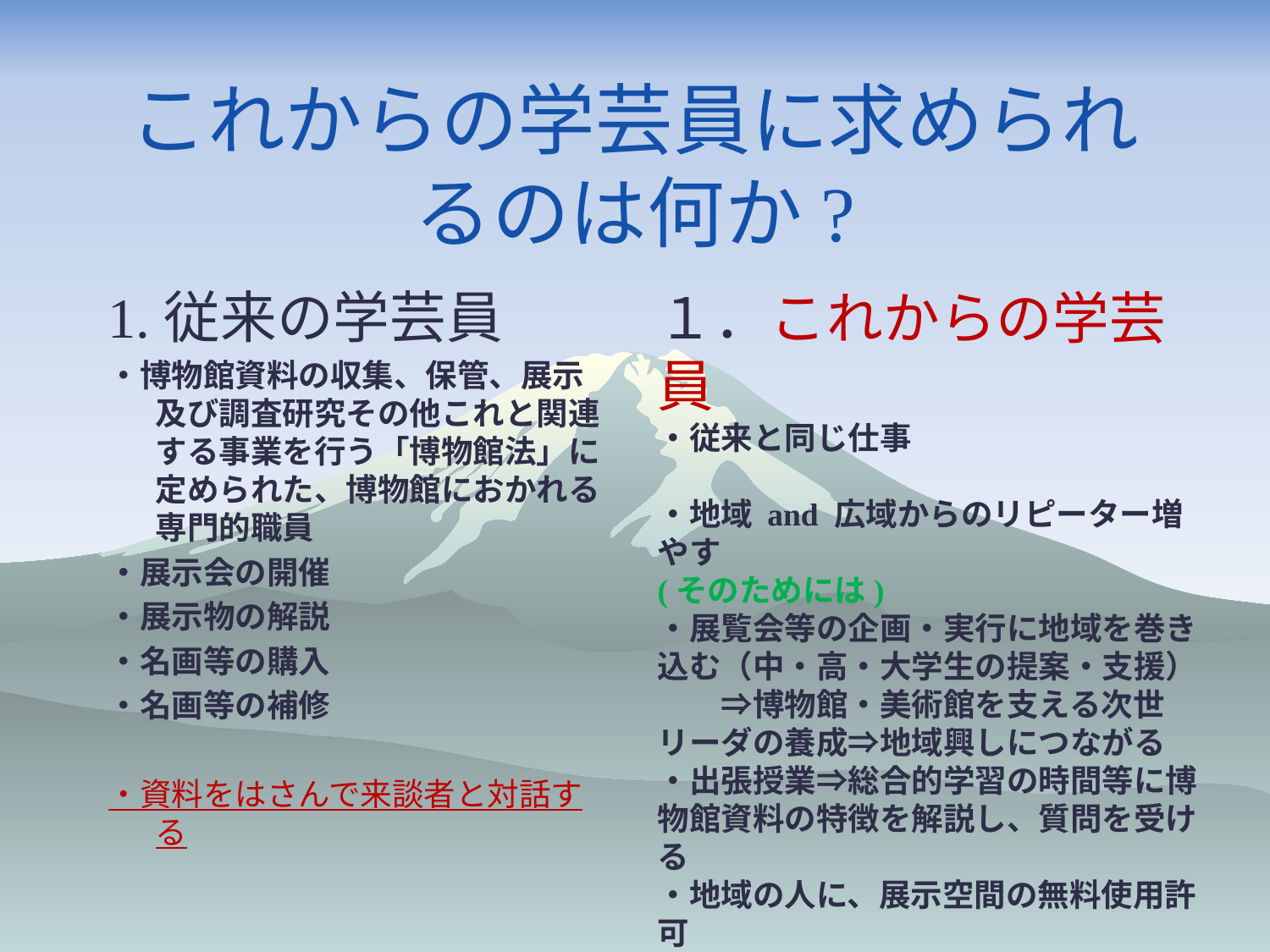

# これからの学芸員に求められるのは何か?
1.従来の学芸員
・博物館資料の収集、保管、展示及び調査研究その他これと関連する事業を行う「博物館法」に定められた、博物館におかれる専門的職員
・展示会の開催
・展示物の解説
・名画等の購入
・名画等の補修

・資料をはさんで来談者と対話する
１．これからの学芸員
・従来と同じ仕事

・地域 and 広域からのリピーター増やす
(そのためには)
・展覧会等の企画・実行に地域を巻き込む（中・高・大学生の提案・支援）
　　⇒博物館・美術館を支える次世リーダの養成⇒地域興しにつながる
・出張授業⇒総合的学習の時間等に博物館資料の特徴を解説し、質問を受ける
・地域の人に、展示空間の無料使用許可